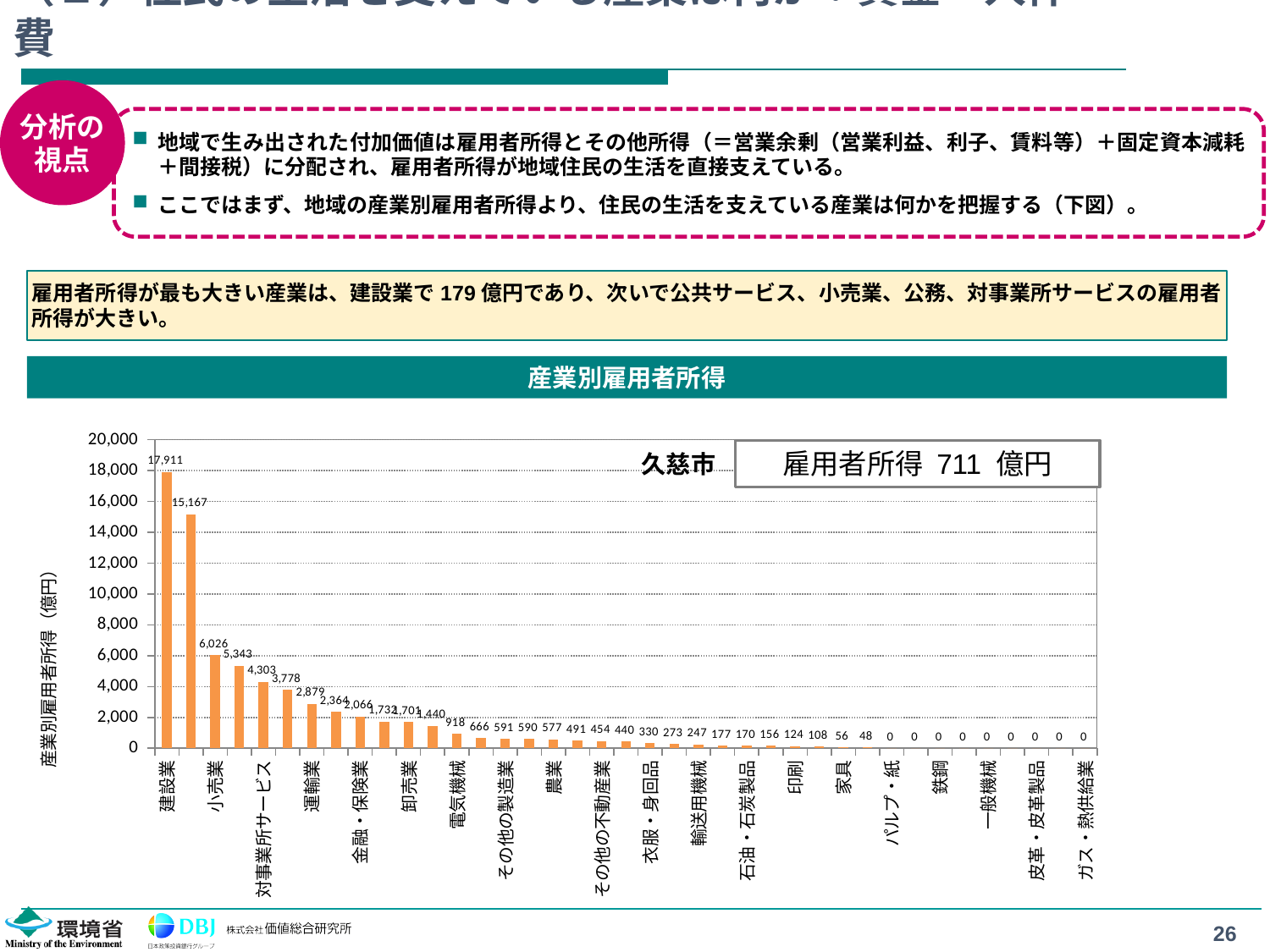

# （１）住民の生活を支えている産業は何か：賃金・人件費
分析の
視点
地域で生み出された付加価値は雇用者所得とその他所得（＝営業余剰（営業利益、利子、賃料等）＋固定資本減耗＋間接税）に分配され、雇用者所得が地域住民の生活を直接支えている。
ここではまず、地域の産業別雇用者所得より、住民の生活を支えている産業は何かを把握する（下図）。
雇用者所得が最も大きい産業は、建設業で179億円であり、次いで公共サービス、小売業、公務、対事業所サービスの雇用者所得が大きい。
産業別雇用者所得

### Chart

| Category | 久慈市 |
|---|---|
| 建設業 | 17910.533587679263 |
| 公共サービス | 15166.965728765243 |
| 小売業 | 6026.289347621773 |
| 公務 | 5343.466037593881 |
| 対事業所サービス | 4303.325874995646 |
| 対個人サービス | 3777.8174027470372 |
| 運輸業 | 2879.34769897867 |
| 食料品 | 2364.2342550029784 |
| 金融・保険業 | 2065.7634465648503 |
| 情報通信業 | 1732.160493853 |
| 卸売業 | 1701.3538404919168 |
| 水道・廃棄物処理業 | 1439.9874355800716 |
| 電気機械 | 918.0352975485315 |
| 窯業・土石製品 | 666.1370161786513 |
| その他の製造業 | 590.8250136552108 |
| 住宅賃貸業 | 590.1169826598873 |
| 農業 | 577.3048276386739 |
| 電気業 | 491.0044626254347 |
| その他の不動産業 | 453.82311117737385 |
| 水産業 | 439.51719919007024 |
| 衣服・身回品 | 330.48730935503215 |
| 製材・木製品 | 273.0078073047291 |
| 輸送用機械 | 247.17751031332563 |
| 金属製品 | 176.91787391535826 |
| 石油・石炭製品 | 169.6089914632551 |
| 林業 | 155.75791521428005 |
| 印刷 | 124.34992597957904 |
| 鉱業 | 108.48641912233165 |
| 家具 | 55.71916254766316 |
| 繊維 | 47.9807594965016 |
| パルプ・紙 | 0.0 |
| 化学 | 0.0 |
| 鉄鋼 | 0.0 |
| 非鉄金属 | 0.0 |
| 一般機械 | 0.0 |
| 精密機械 | 0.0 |
| 皮革・皮革製品 | 0.0 |
| ゴム製品 | 0.0 |
| ガス・熱供給業 | 0.0 |
雇用者所得 711 億円
久慈市
26